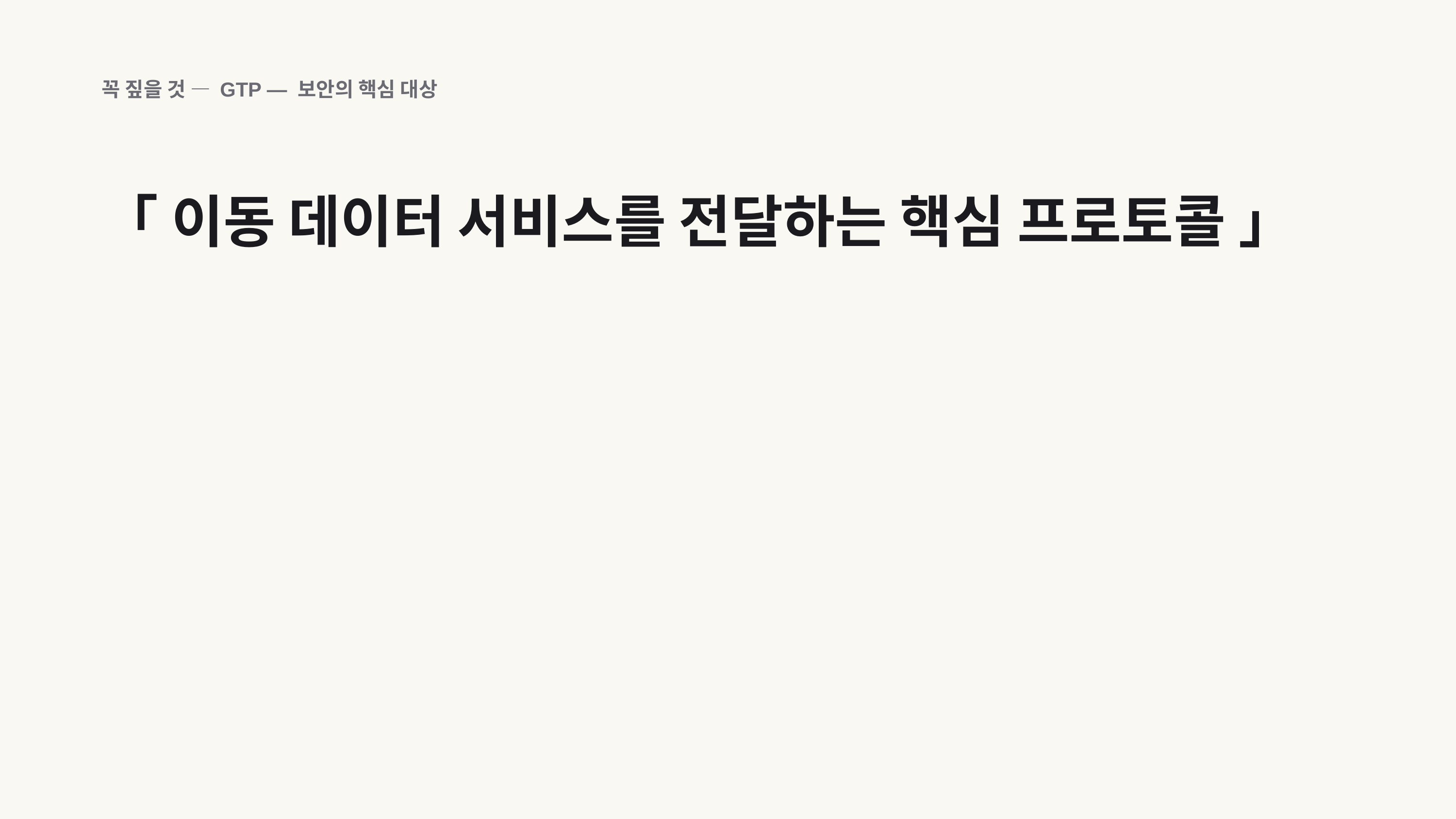

꼭 짚을 것 — GTP — 보안의 핵심 대상
「 이동 데이터 서비스를 전달하는 핵심 프로토콜 」